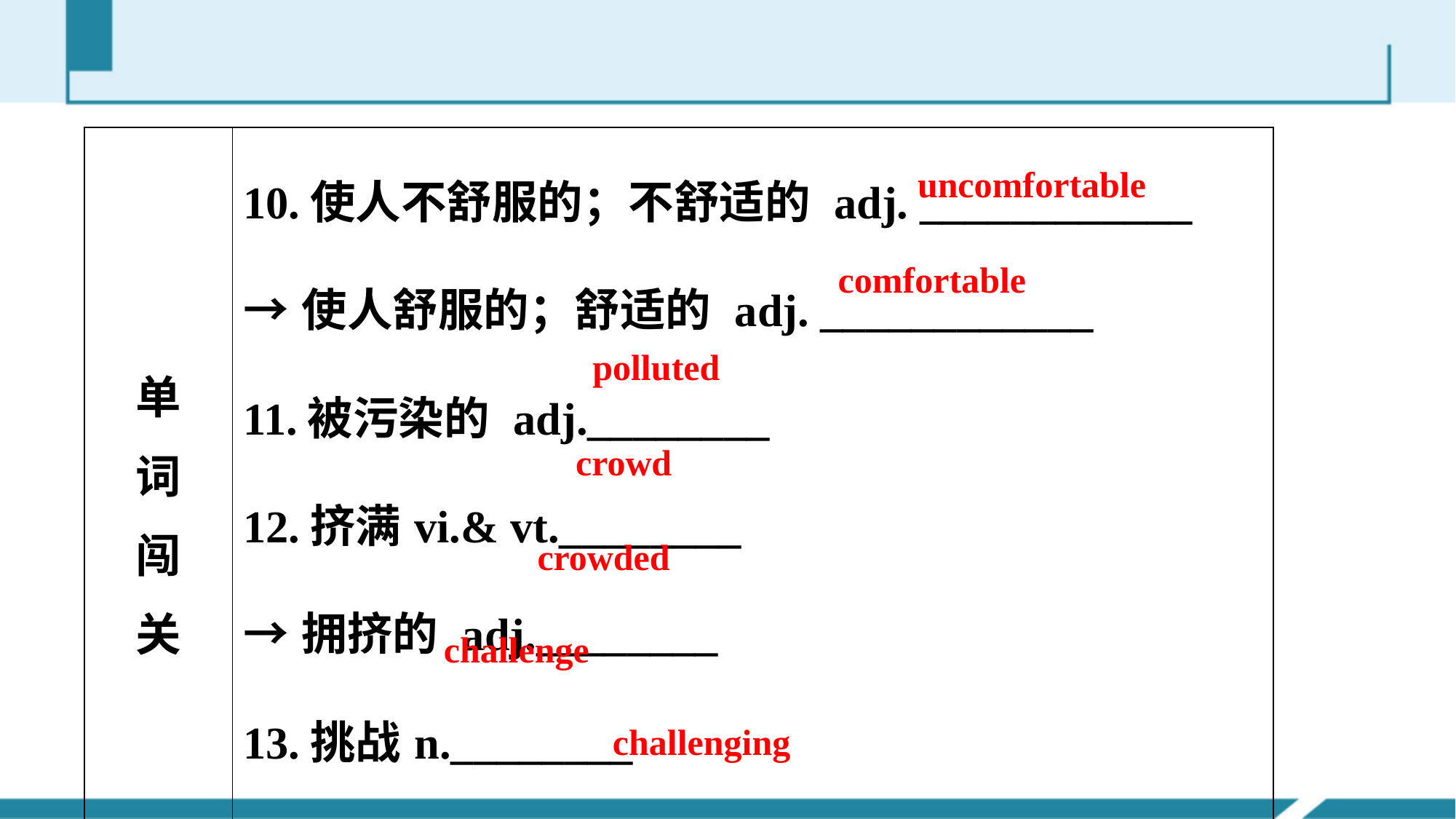

| 单 词 闯 关 | 10.使人不舒服的；不舒适的 adj. \_\_\_\_\_\_\_\_\_\_\_\_ →使人舒服的；舒适的 adj. \_\_\_\_\_\_\_\_\_\_\_\_ 11.被污染的 adj.\_\_\_\_\_\_\_\_ 12.挤满vi.& vt.\_\_\_\_\_\_\_\_ →拥挤的 adj.\_\_\_\_\_\_\_\_ 13.挑战n.\_\_\_\_\_\_\_\_ →挑战性的 adj. \_\_\_\_\_\_\_\_\_\_\_\_ |
| --- | --- |
uncomfortable
comfortable
polluted

crowd
crowded
challenge
challenging